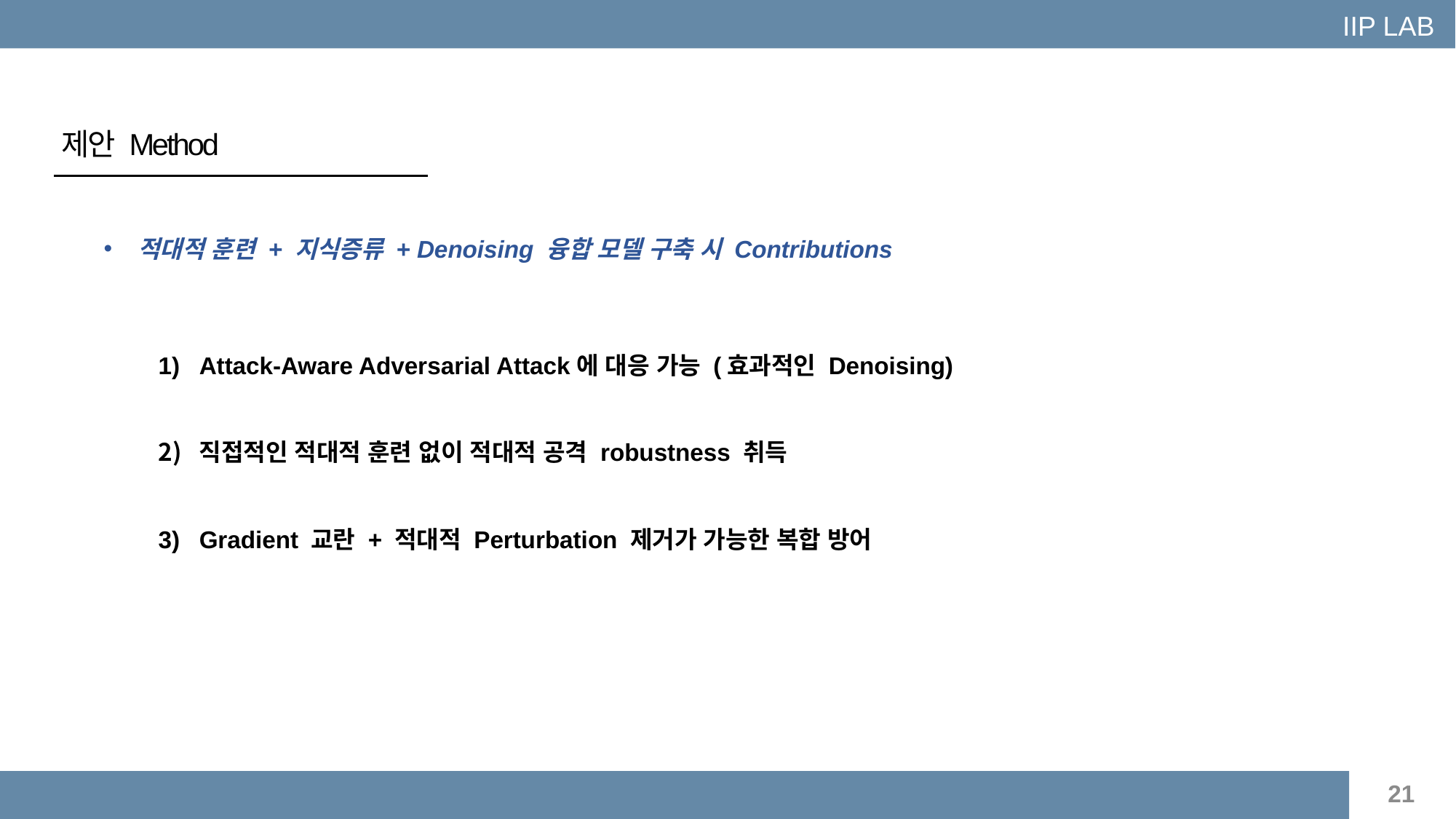

IIP LAB
제안 Method
적대적 훈련 + 지식증류 + Denoising 융합 모델 구축 시 Contributions
Attack-Aware Adversarial Attack에 대응 가능 (효과적인 Denoising)

직접적인 적대적 훈련 없이 적대적 공격 robustness 취득

Gradient 교란 + 적대적 Perturbation 제거가 가능한 복합 방어

21